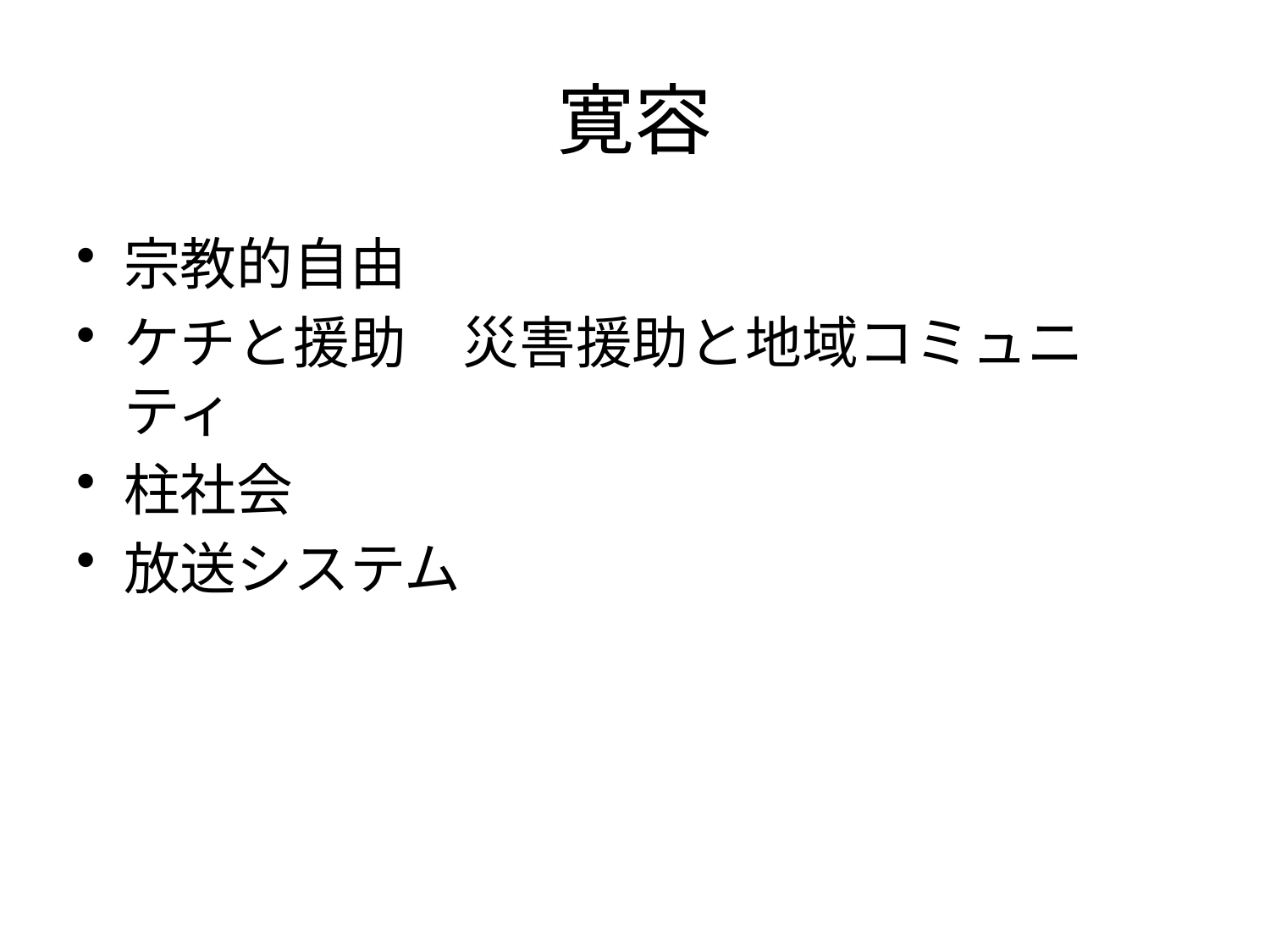

# 寛容
宗教的自由
ケチと援助　災害援助と地域コミュニティ
柱社会
放送システム